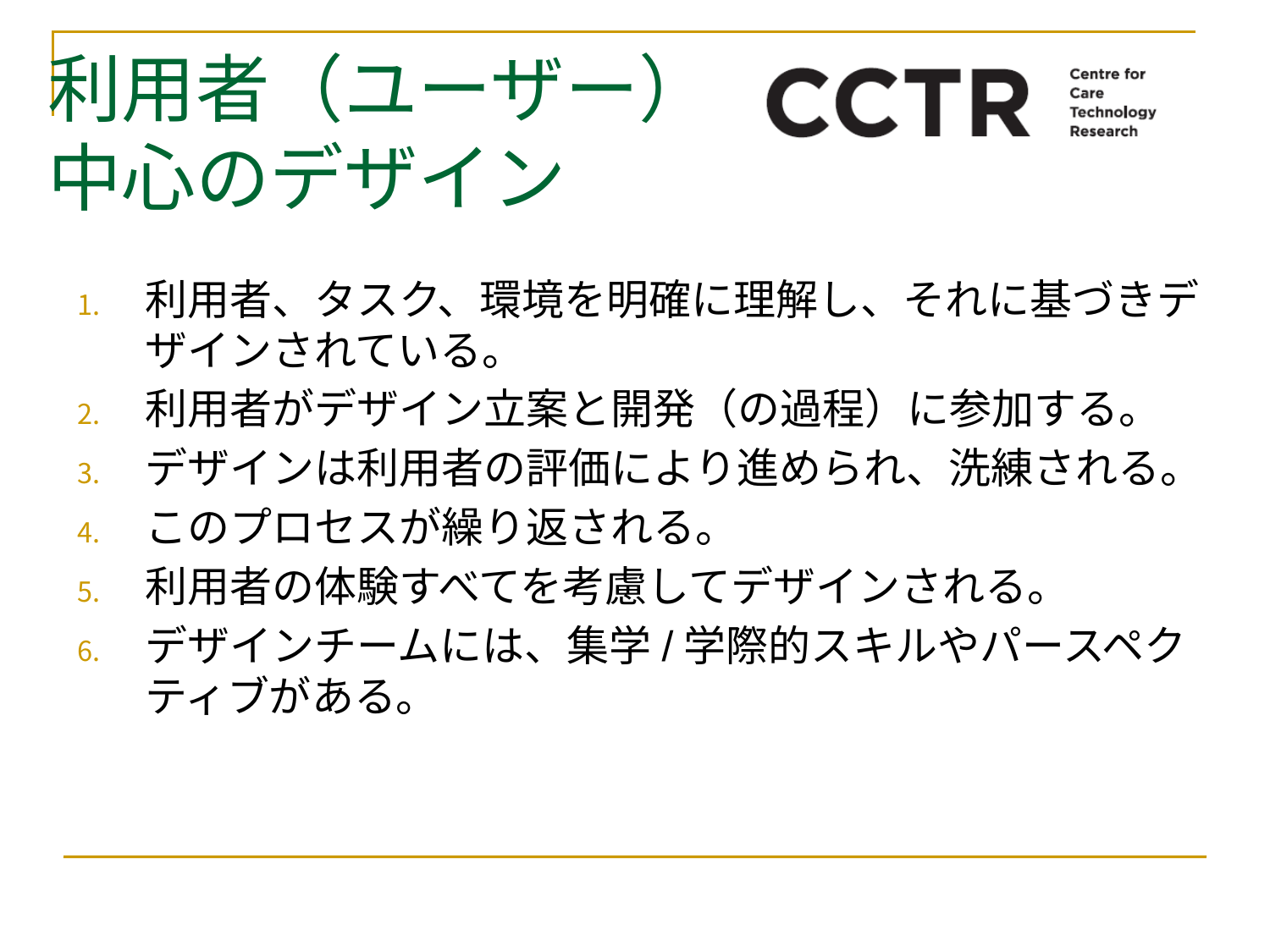

# 利用者（ユーザー）中心のデザイン
利用者、タスク、環境を明確に理解し、それに基づきデザインされている。
利用者がデザイン立案と開発（の過程）に参加する。
デザインは利用者の評価により進められ、洗練される。
このプロセスが繰り返される。
利用者の体験すべてを考慮してデザインされる。
デザインチームには、集学/学際的スキルやパースペクティブがある。